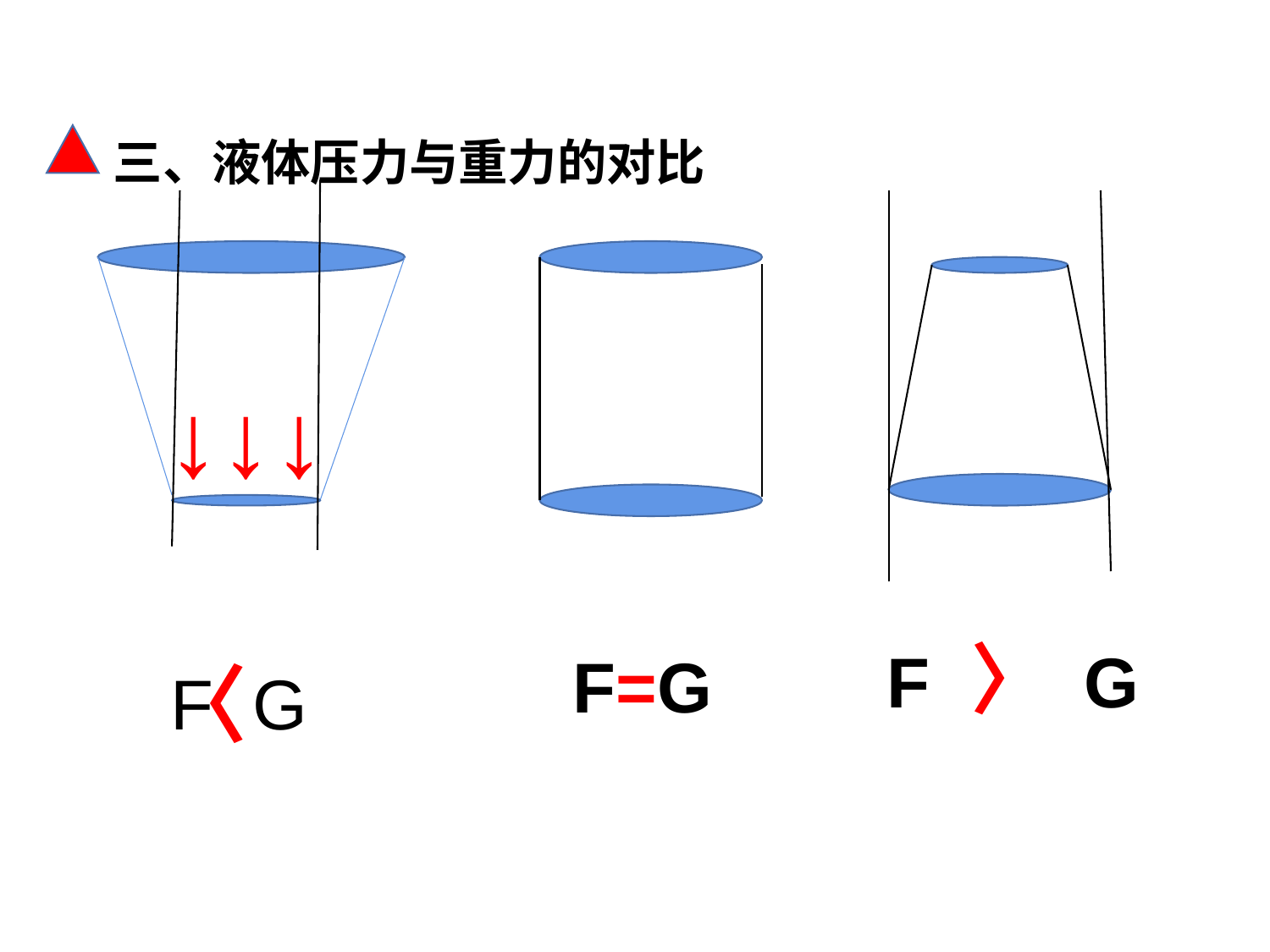

三、液体压力与重力的对比

↓
↓
↓

F 〉 G
F=G
〈
F  G